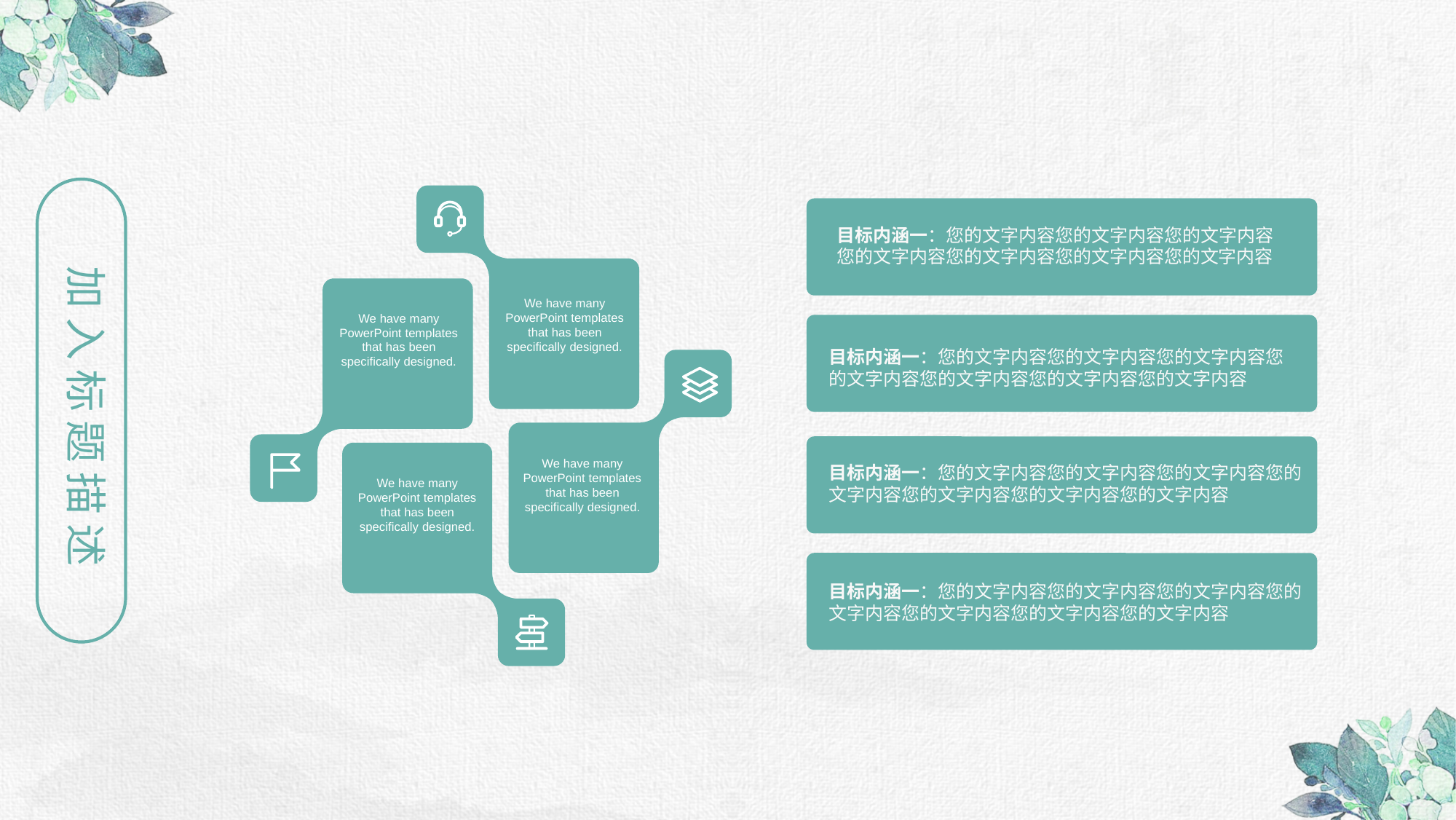

加入标题描述

We have many PowerPoint templates that has been specifically designed.
We have many PowerPoint templates that has been specifically designed.

We have many PowerPoint templates that has been specifically designed.
We have many PowerPoint templates that has been specifically designed.

目标内涵一：您的文字内容您的文字内容您的文字内容您的文字内容您的文字内容您的文字内容您的文字内容

目标内涵一：您的文字内容您的文字内容您的文字内容您的文字内容您的文字内容您的文字内容您的文字内容

目标内涵一：您的文字内容您的文字内容您的文字内容您的文字内容您的文字内容您的文字内容您的文字内容

目标内涵一：您的文字内容您的文字内容您的文字内容您的文字内容您的文字内容您的文字内容您的文字内容